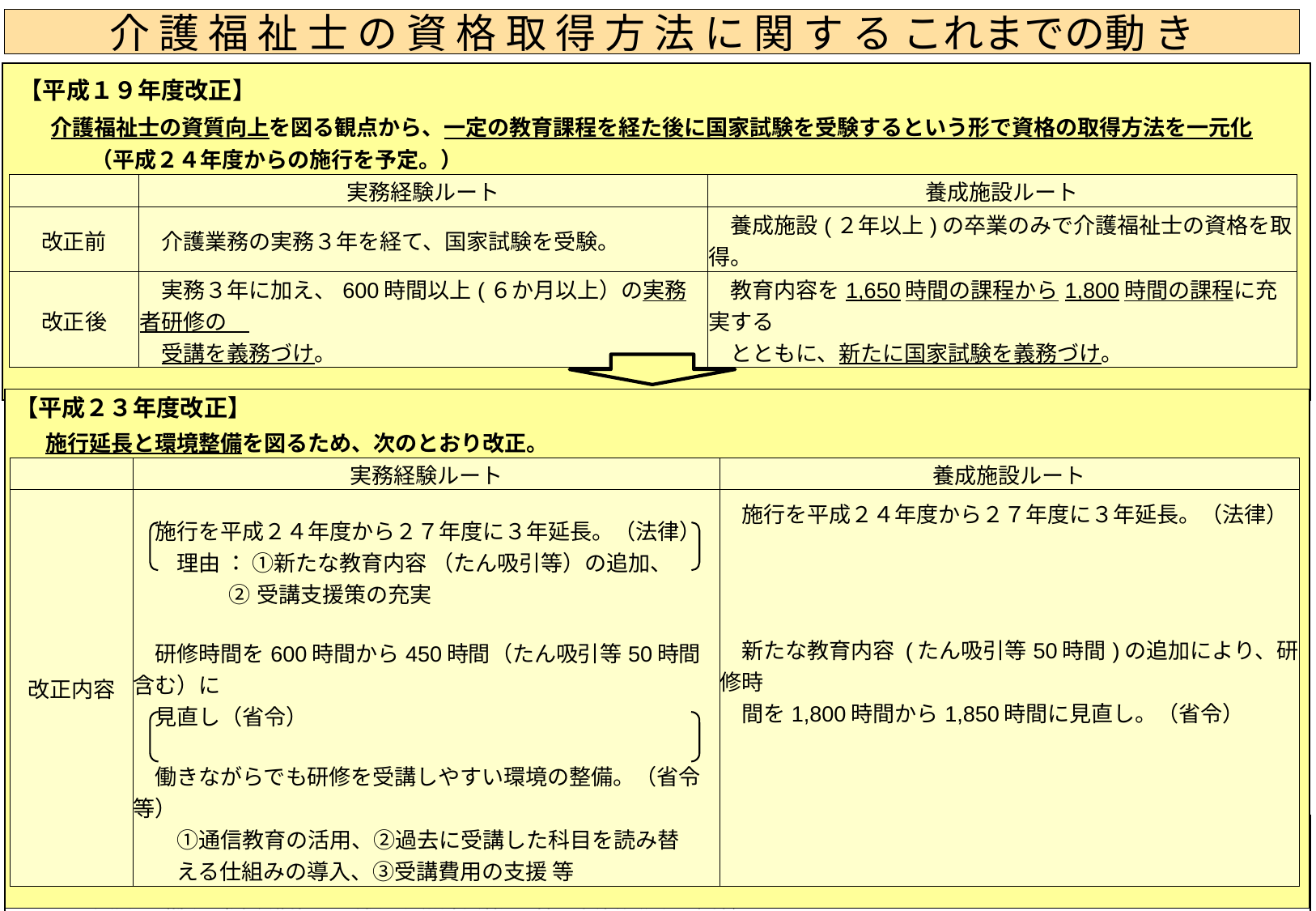

# 介 護 福 祉 士 の 資 格 取 得 方 法 に 関 す る これまでの動 き
| 【平成１９年度改正】 　　介護福祉士の資質向上を図る観点から、一定の教育課程を経た後に国家試験を受験するという形で資格の取得方法を一元化 　　　　（平成２４年度からの施行を予定。） |  |  |  |  |  |  |  |  |  |  |  |  |  |  |  |  |  |  |  |  |  |  |  |  |  |  |  |  |  |  |  |  |  |  |  |  |  |  |  |  |  |  |  |  |  |  |  |  |  |  |
| --- | --- | --- | --- | --- | --- | --- | --- | --- | --- | --- | --- | --- | --- | --- | --- | --- | --- | --- | --- | --- | --- | --- | --- | --- | --- | --- | --- | --- | --- | --- | --- | --- | --- | --- | --- | --- | --- | --- | --- | --- | --- | --- | --- | --- | --- | --- | --- | --- | --- | --- |
|  |  |  |  |  |  | 実務経験ルート |  |  |  |  |  |  |  |  |  |  |  |  |  |  |  |  |  |  |  |  |  | 養成施設ルート |  |  |  |  |  |  |  |  |  |  |  |  |  |  |  |  |  |  |  |  |  |  |
|  | 改正前 |  |  |  |  | 介護業務の実務３年を経て、国家試験を受験。 |  |  |  |  |  |  |  |  |  |  |  |  |  |  |  |  |  |  |  |  |  | 養成施設(２年以上)の卒業のみで介護福祉士の資格を取得。 |  |  |  |  |  |  |  |  |  |  |  |  |  |  |  |  |  |  |  |  |  |  |
|  |  |  |  |  |  |  |  |  |  |  |  |  |  |  |  |  |  |  |  |  |  |  |  |  |  |  |  |  |  |  |  |  |  |  |  |  |  |  |  |  |  |  |  |  |  |  |  |  |  |  |
|  | 改正後 |  |  |  |  | 実務３年に加え、600時間以上(６か月以上）の実務者研修の　 　受講を義務づけ。 |  |  |  |  |  |  |  |  |  |  |  |  |  |  |  |  |  |  |  |  |  | 教育内容を1,650時間の課程から1,800時間の課程に充実する 　とともに、新たに国家試験を義務づけ。 |  |  |  |  |  |  |  |  |  |  |  |  |  |  |  |  |  |  |  |  |  |  |
|  |  |  |  |  |  |  |  |  |  |  |  |  |  |  |  |  |  |  |  |  |  |  |  |  |  |  |  |  |  |  |  |  |  |  |  |  |  |  |  |  |  |  |  |  |  |  |  |  |  |  |
|  |  |  |  |  |  |  |  |  |  |  |  |  |  |  |  |  |  |  |  |  |  |  |  |  |  |  |  |  |  |  |  |  |  |  |  |  |  |  |  |  |  |  |  |  |  |  |  |  |  |  |

| 【平成２３年度改正】 　　施行延長と環境整備を図るため、次のとおり改正。 |  |  |  |  |  |  |  |  |  |  |  |  |  |  |  |  |  |  |  |  |  |  |  |  |  |  |  |  |  |  |  |  |  |  |  |  |  |  |  |  |  |  |  |  |  |  |  |  |
| --- | --- | --- | --- | --- | --- | --- | --- | --- | --- | --- | --- | --- | --- | --- | --- | --- | --- | --- | --- | --- | --- | --- | --- | --- | --- | --- | --- | --- | --- | --- | --- | --- | --- | --- | --- | --- | --- | --- | --- | --- | --- | --- | --- | --- | --- | --- | --- | --- |
|  |  |  |  | 実務経験ルート |  |  |  |  |  |  |  |  |  |  |  |  |  |  |  |  |  |  |  |  |  | 養成施設ルート |  |  |  |  |  |  |  |  |  |  |  |  |  |  |  |  |  |  |  |  |  |  |
|  | 改正内容 |  |  | 施行を平成２４年度から２７年度に３年延長。（法律） 　　理由 ： ①新たな教育内容 （たん吸引等）の追加、 ②受講支援策の充実 |  |  |  |  |  |  |  |  |  |  |  |  |  |  |  |  |  |  |  |  |  | 施行を平成２４年度から２７年度に３年延長。（法律） |  |  |  |  |  |  |  |  |  |  |  |  |  |  |  |  |  |  |  |  |  |  |
|  |  |  |  |  |  |  |  |  |  |  |  |  |  |  |  |  |  |  |  |  |  |  |  |  |  |  |  |  |  |  |  |  |  |  |  |  |  |  |  |  |  |  |  |  |  |  |  |  |
|  |  |  |  | 研修時間を600時間から450時間（たん吸引等50時間含む）に　 　見直し（省令） |  |  |  |  |  |  |  |  |  |  |  |  |  |  |  |  |  |  |  |  |  | 新たな教育内容 (たん吸引等50時間)の追加により、研修時 　間を1,800時間から1,850時間に見直し。（省令） |  |  |  |  |  |  |  |  |  |  |  |  |  |  |  |  |  |  |  |  |  |  |
|  |  |  |  |  |  |  |  |  |  |  |  |  |  |  |  |  |  |  |  |  |  |  |  |  |  |  |  |  |  |  |  |  |  |  |  |  |  |  |  |  |  |  |  |  |  |  |  |  |
|  |  |  |  | 働きながらでも研修を受講しやすい環境の整備。（省令 等） 　　①通信教育の活用、②過去に受講した科目を読み替 　　える仕組みの導入、③受講費用の支援 等 |  |  |  |  |  |  |  |  |  |  |  |  |  |  |  |  |  |  |  |  |  |  |  |  |  |  |  |  |  |  |  |  |  |  |  |  |  |  |  |  |  |  |  |  |
|  |  |  |  |  |  |  |  |  |  |  |  |  |  |  |  |  |  |  |  |  |  |  |  |  |  |  |  |  |  |  |  |  |  |  |  |  |  |  |  |  |  |  |  |  |  |  |  |  |
|  |  |  |  |  |  |  |  |  |  |  |  |  |  |  |  |  |  |  |  |  |  |  |  |  |  |  |  |  |  |  |  |  |  |  |  |  |  |  |  |  |  |  |  |  |  |  |  |  |
|  |  |  |  |  |  |  |  |  |  |  |  |  |  |  |  |  |  |  |  |  |  |  |  |  |  |  |  |  |  |  |  |  |  |  |  |  |  |  |  |  |  |  |  |  |  |  |  |  |

| 【平成２４年度予備費】福祉・介護人材確保緊急支援事業の創設 　メニューとして、介護従事者が介護福祉士試験の受験資格の要件となる「実務者研修」を受講する際に必要な代替要員を雇いあげるための費用を 補助（介護福祉士試験の実務者研修に係る代替要員の確保） |
| --- |